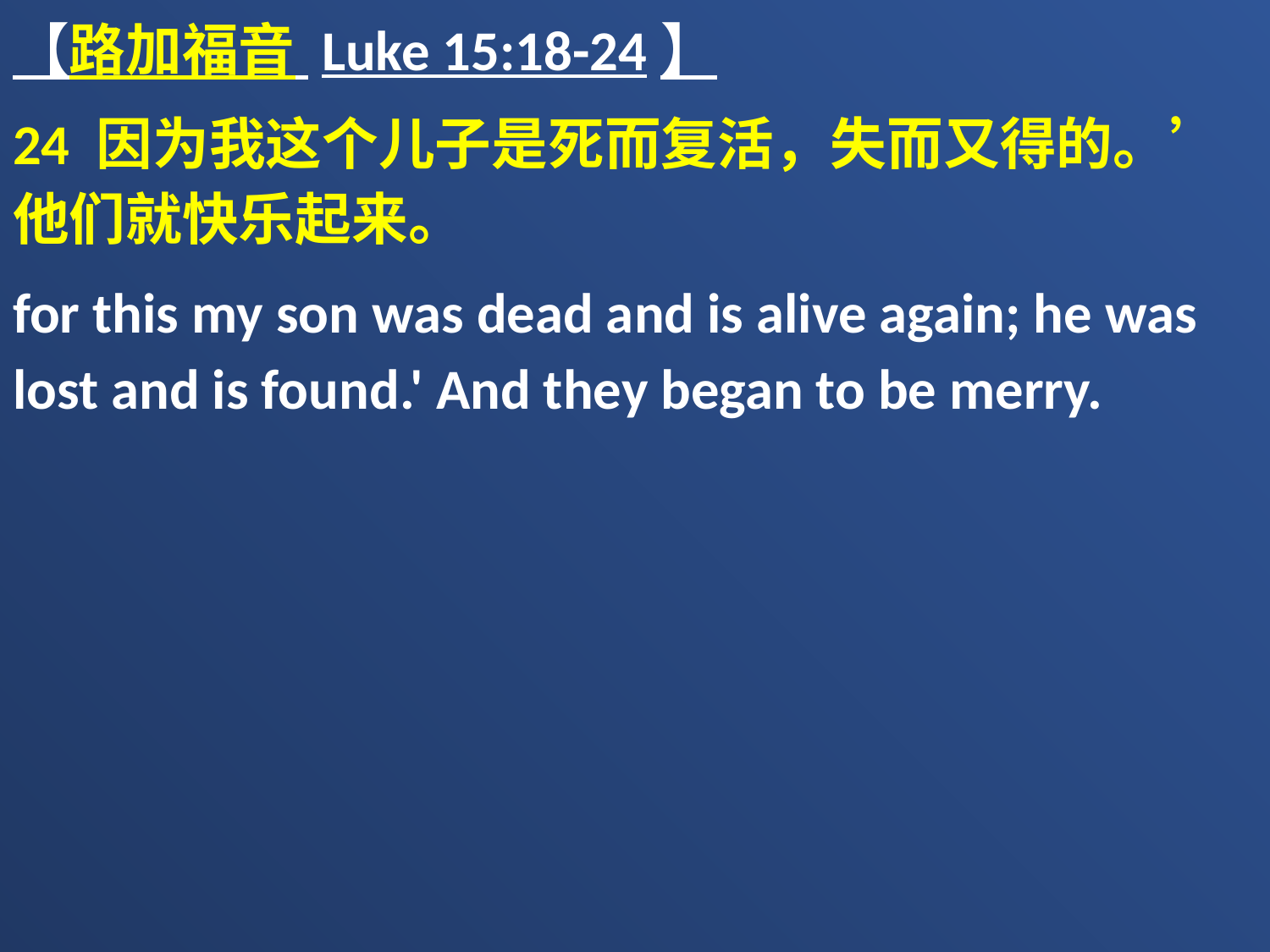

【路加福音 Luke 15:18-24】
24 因为我这个儿子是死而复活，失而又得的。’他们就快乐起来。
for this my son was dead and is alive again; he was lost and is found.' And they began to be merry.